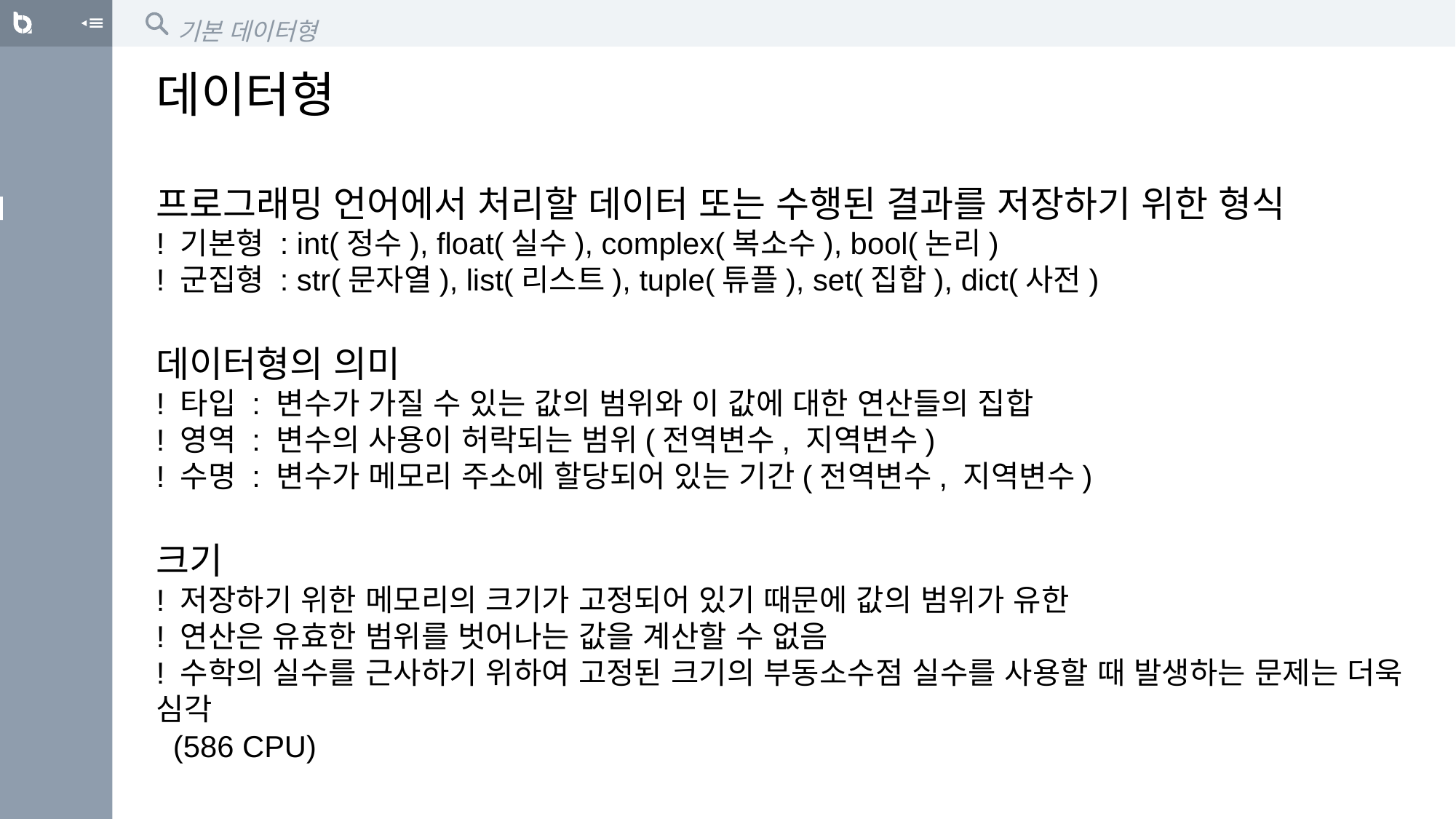

기본 데이터형

데이터형

프로그래밍 언어에서 처리할 데이터 또는 수행된 결과를 저장하기 위한 형식
! 기본형 : int(정수), float(실수), complex(복소수), bool(논리)
! 군집형 : str(문자열), list(리스트), tuple(튜플), set(집합), dict(사전)

데이터형의 의미
! 타입 : 변수가 가질 수 있는 값의 범위와 이 값에 대한 연산들의 집합
! 영역 : 변수의 사용이 허락되는 범위(전역변수, 지역변수)
! 수명 : 변수가 메모리 주소에 할당되어 있는 기간(전역변수, 지역변수)

크기
! 저장하기 위한 메모리의 크기가 고정되어 있기 때문에 값의 범위가 유한
! 연산은 유효한 범위를 벗어나는 값을 계산할 수 없음
! 수학의 실수를 근사하기 위하여 고정된 크기의 부동소수점 실수를 사용할 때 발생하는 문제는 더욱 심각
  (586 CPU)